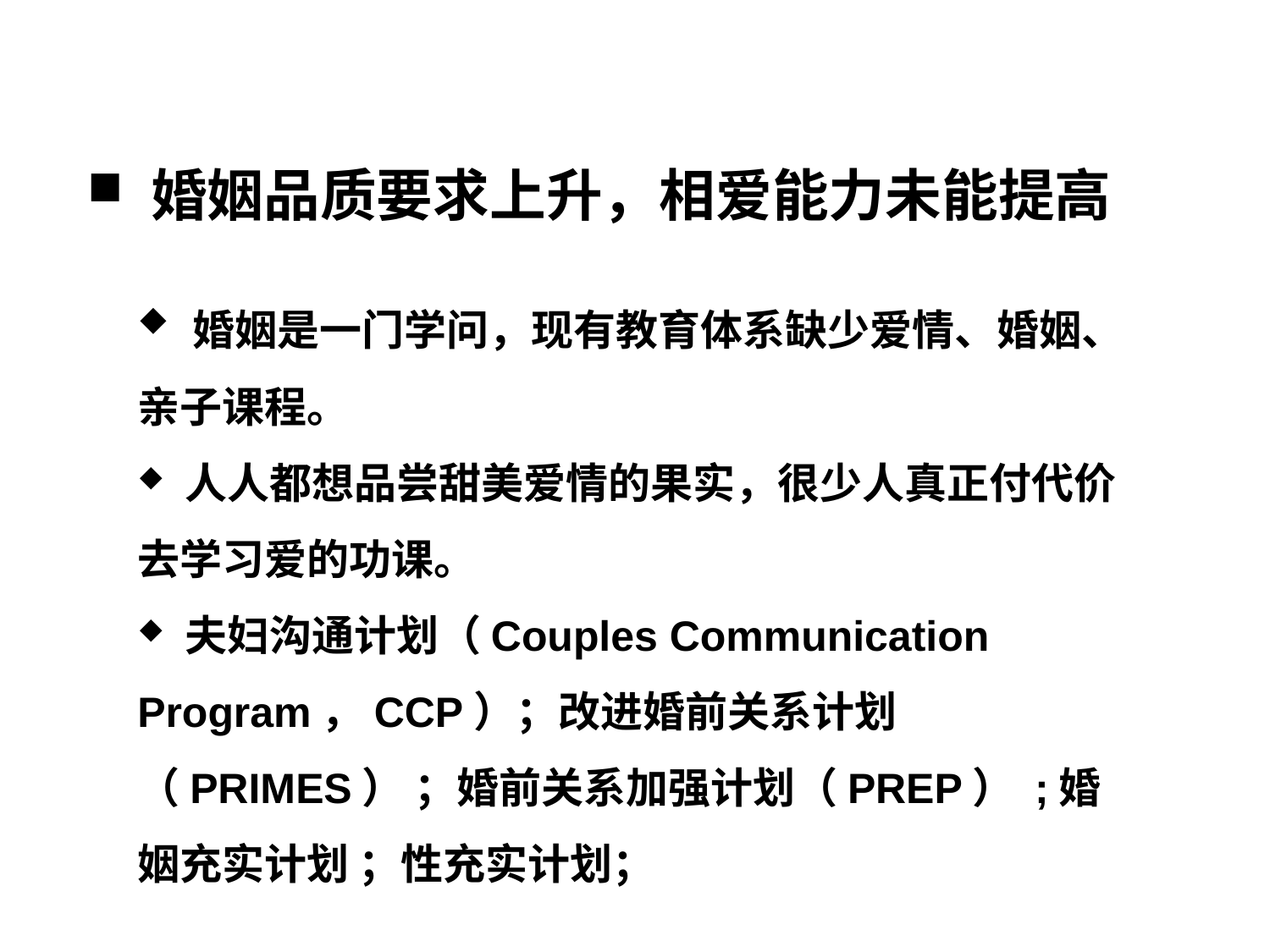

婚姻品质要求上升，相爱能力未能提高

 婚姻是一门学问，现有教育体系缺少爱情、婚姻、亲子课程。
 人人都想品尝甜美爱情的果实，很少人真正付代价去学习爱的功课。
 夫妇沟通计划（Couples Communication Program，CCP）；改进婚前关系计划（PRIMES） ；婚前关系加强计划（PREP） ;婚姻充实计划 ；性充实计划；